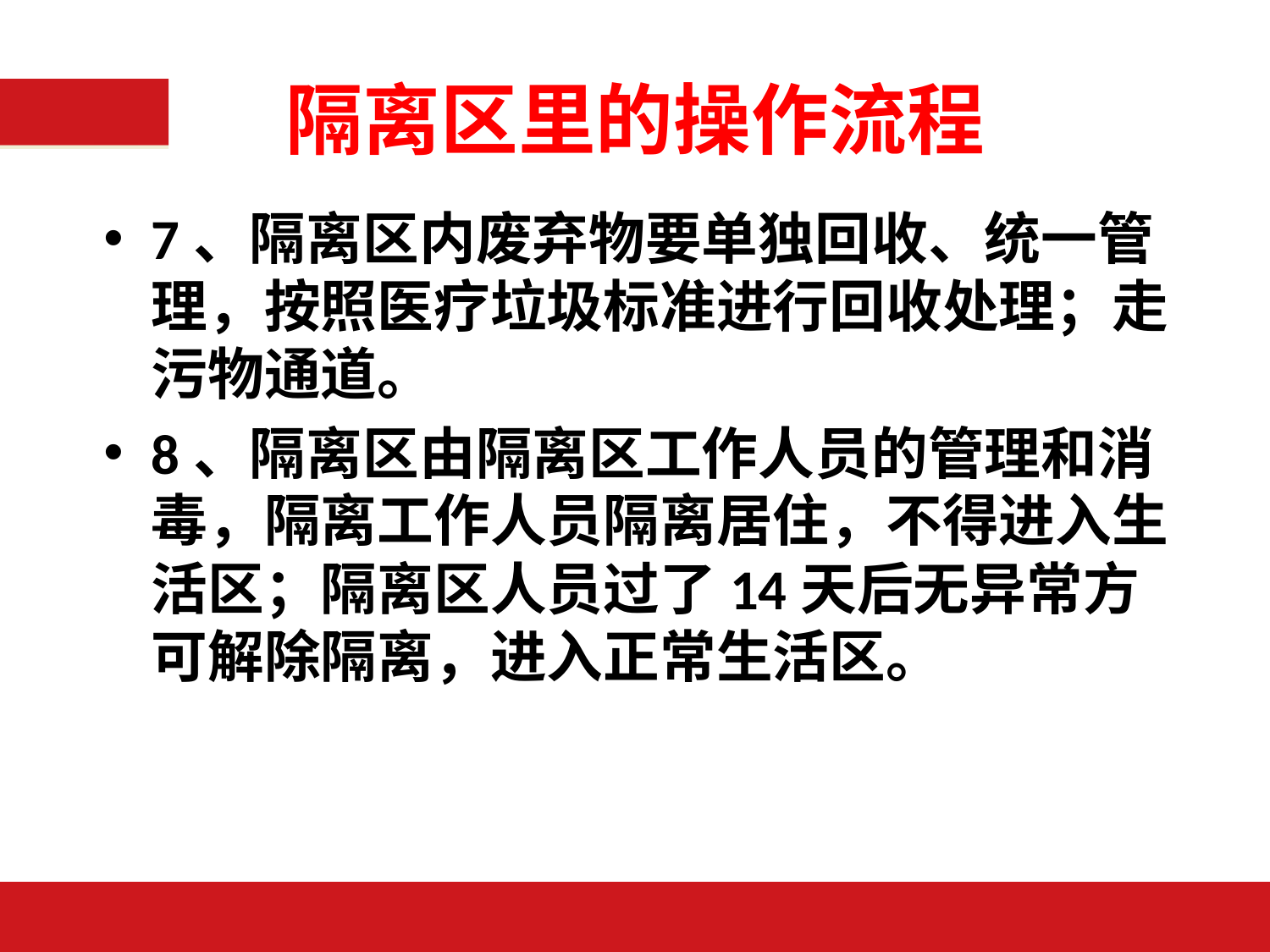

# 隔离区里的操作流程
7、隔离区内废弃物要单独回收、统一管理，按照医疗垃圾标准进行回收处理；走污物通道。
8、隔离区由隔离区工作人员的管理和消毒，隔离工作人员隔离居住，不得进入生活区；隔离区人员过了14天后无异常方可解除隔离，进入正常生活区。